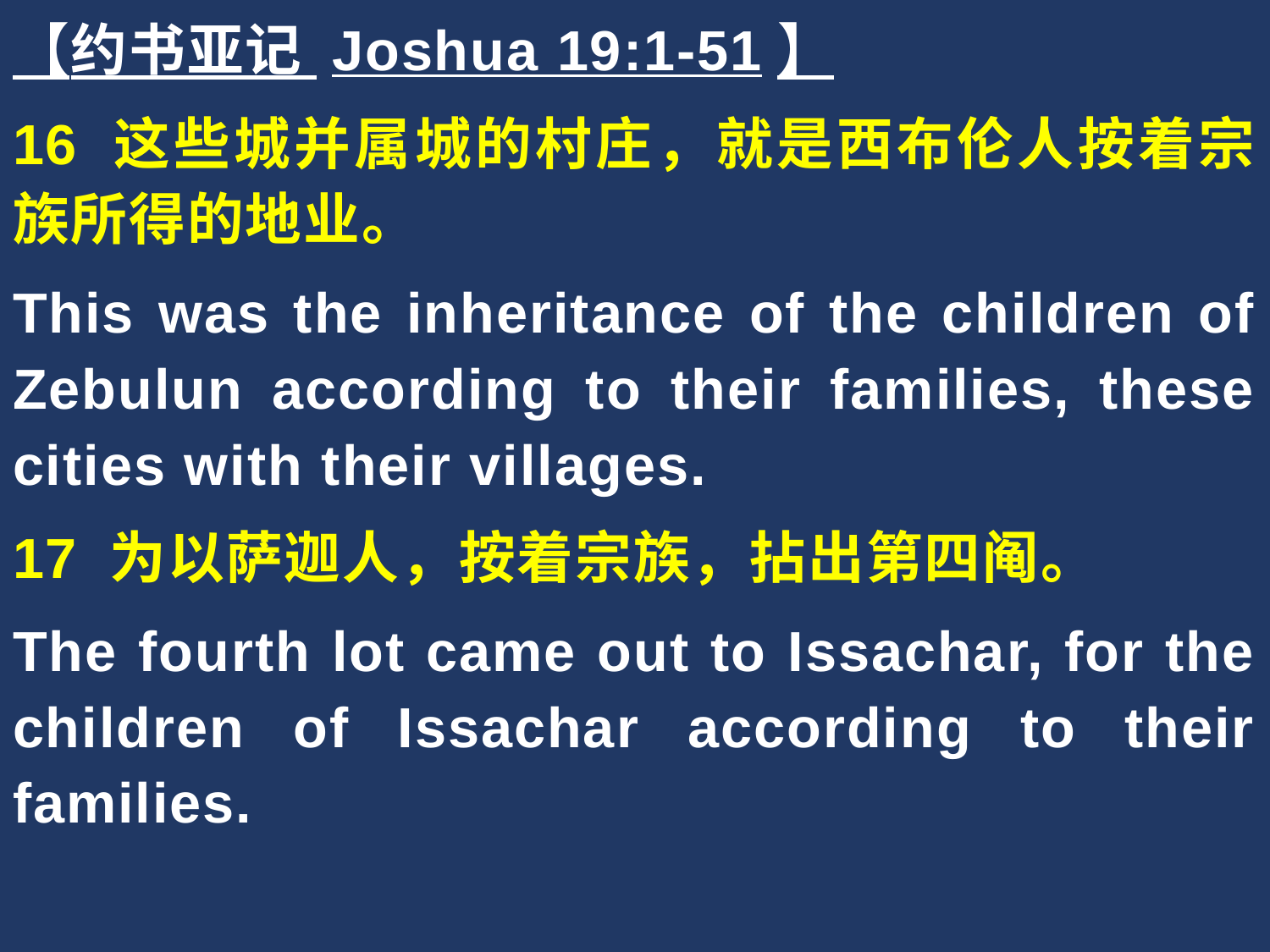

【约书亚记 Joshua 19:1-51】
16 这些城并属城的村庄，就是西布伦人按着宗族所得的地业。
This was the inheritance of the children of Zebulun according to their families, these cities with their villages.
17 为以萨迦人，按着宗族，拈出第四阄。
The fourth lot came out to Issachar, for the children of Issachar according to their families.